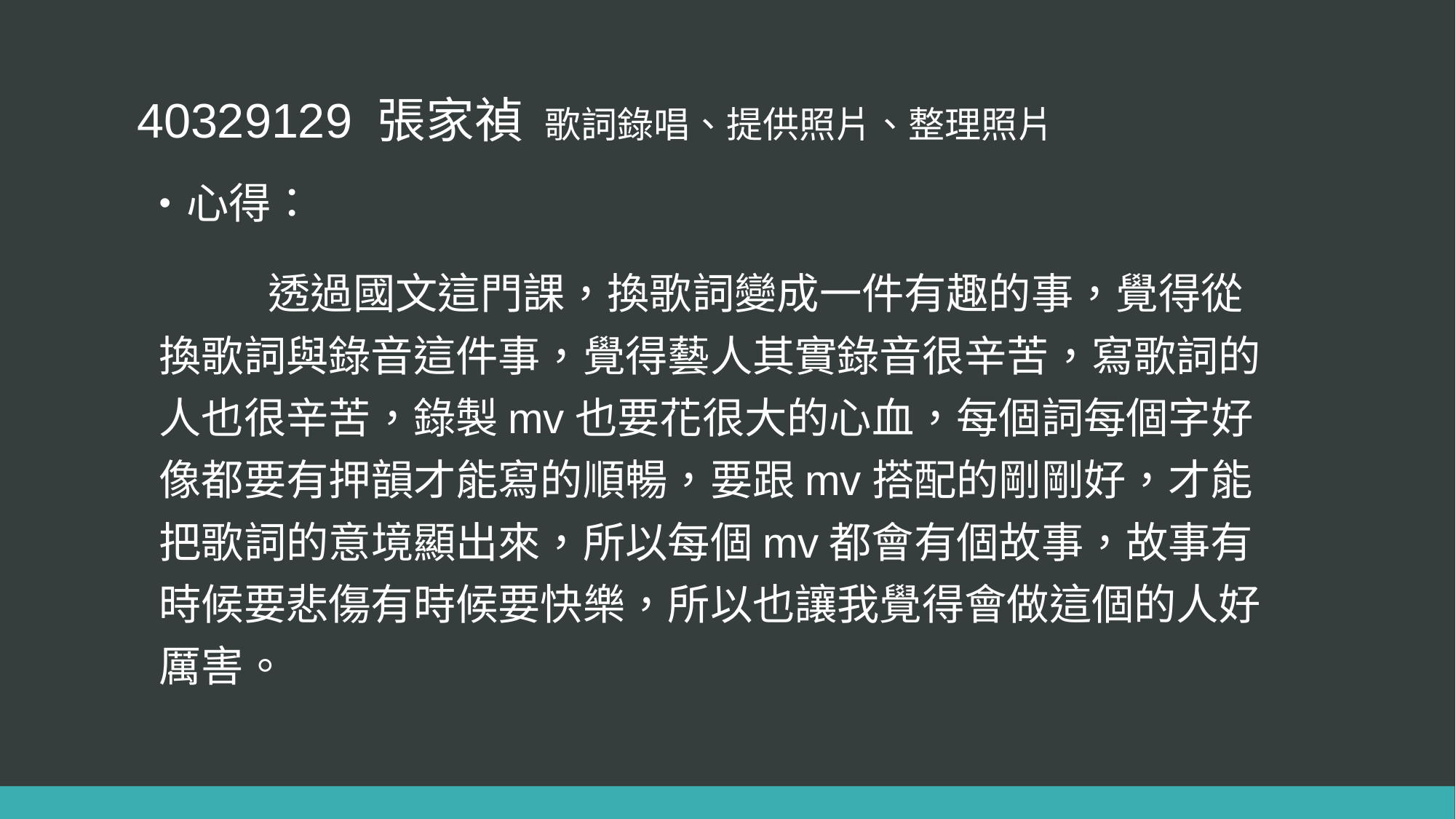

# 40329129 張家禎  歌詞錄唱、提供照片、整理照片
心得：
	透過國文這門課，換歌詞變成一件有趣的事，覺得從換歌詞與錄音這件事，覺得藝人其實錄音很辛苦，寫歌詞的人也很辛苦，錄製mv也要花很大的心血，每個詞每個字好像都要有押韻才能寫的順暢，要跟mv搭配的剛剛好，才能把歌詞的意境顯出來，所以每個mv都會有個故事，故事有時候要悲傷有時候要快樂，所以也讓我覺得會做這個的人好厲害。